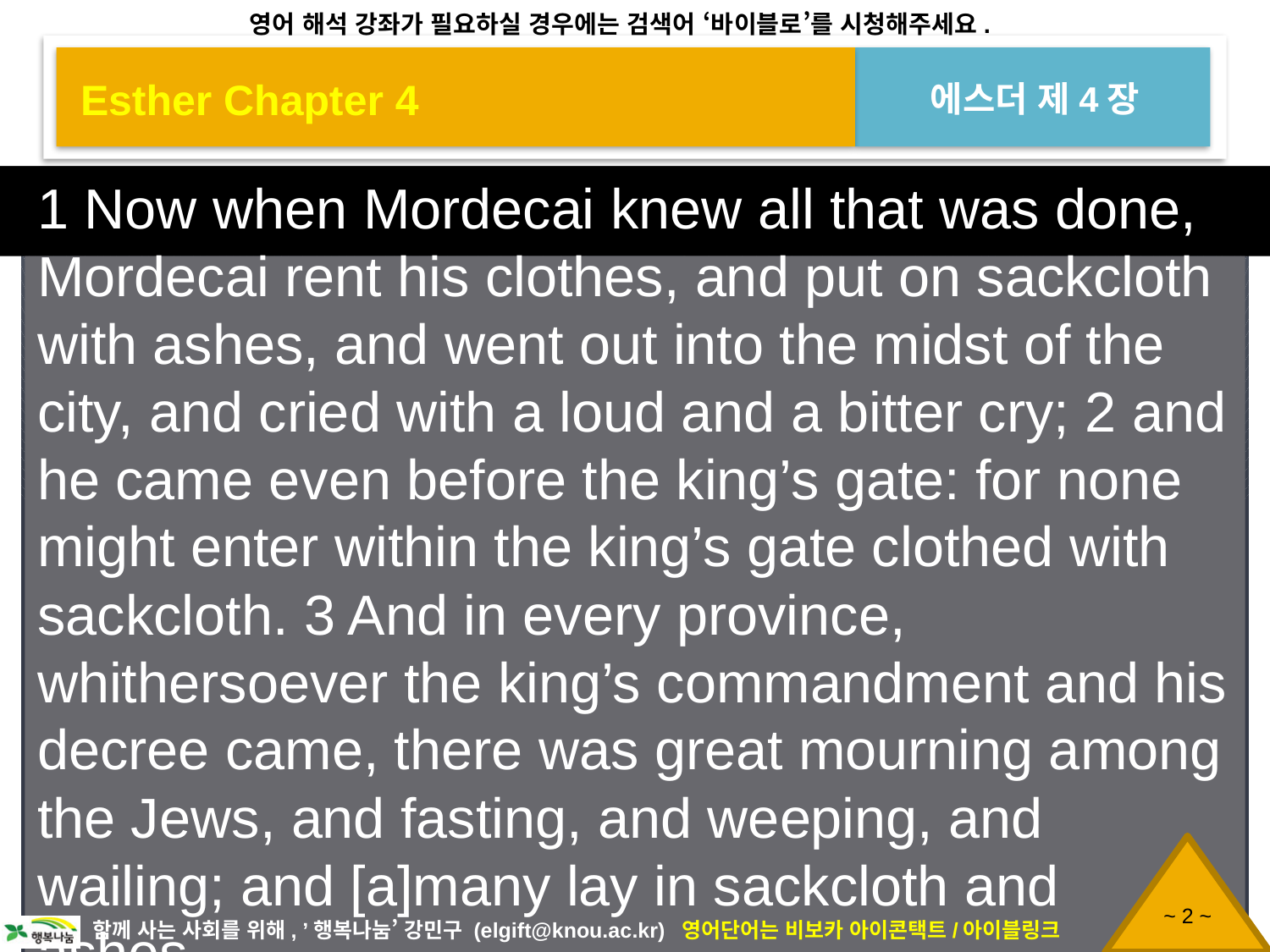

Esther Chapter 4
에스더 제4장
1 Now when Mordecai knew all that was done, Mordecai rent his clothes, and put on sackcloth with ashes, and went out into the midst of the city, and cried with a loud and a bitter cry; 2 and he came even before the king’s gate: for none might enter within the king’s gate clothed with sackcloth. 3 And in every province, whithersoever the king’s commandment and his decree came, there was great mourning among the Jews, and fasting, and weeping, and wailing; and [a]many lay in sackcloth and ashes.